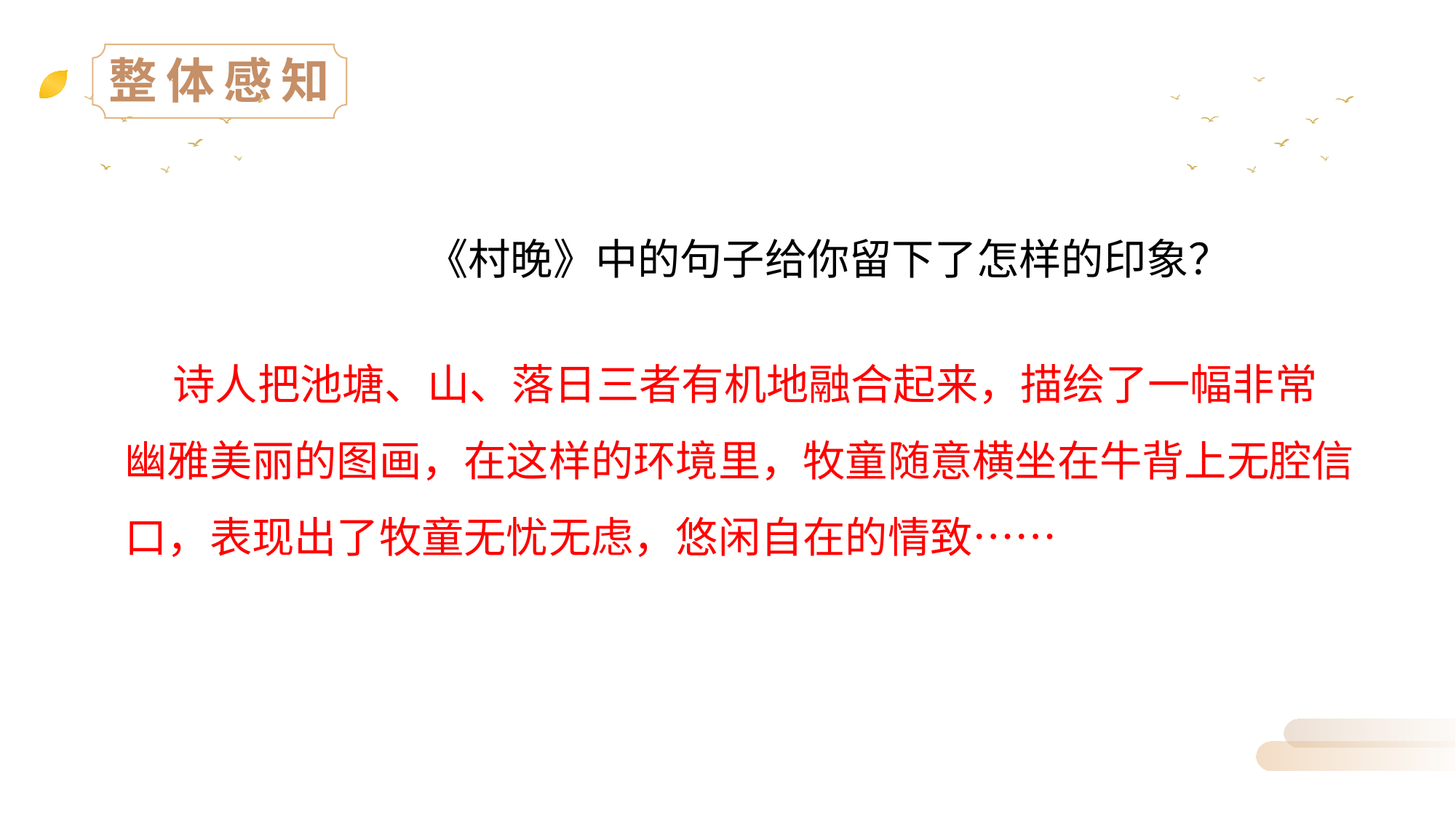

《村晚》中的句子给你留下了怎样的印象？

    诗人把池塘、山、落日三者有机地融合起来，描绘了一幅非常幽雅美丽的图画，在这样的环境里，牧童随意横坐在牛背上无腔信口，表现出了牧童无忧无虑，悠闲自在的情致……